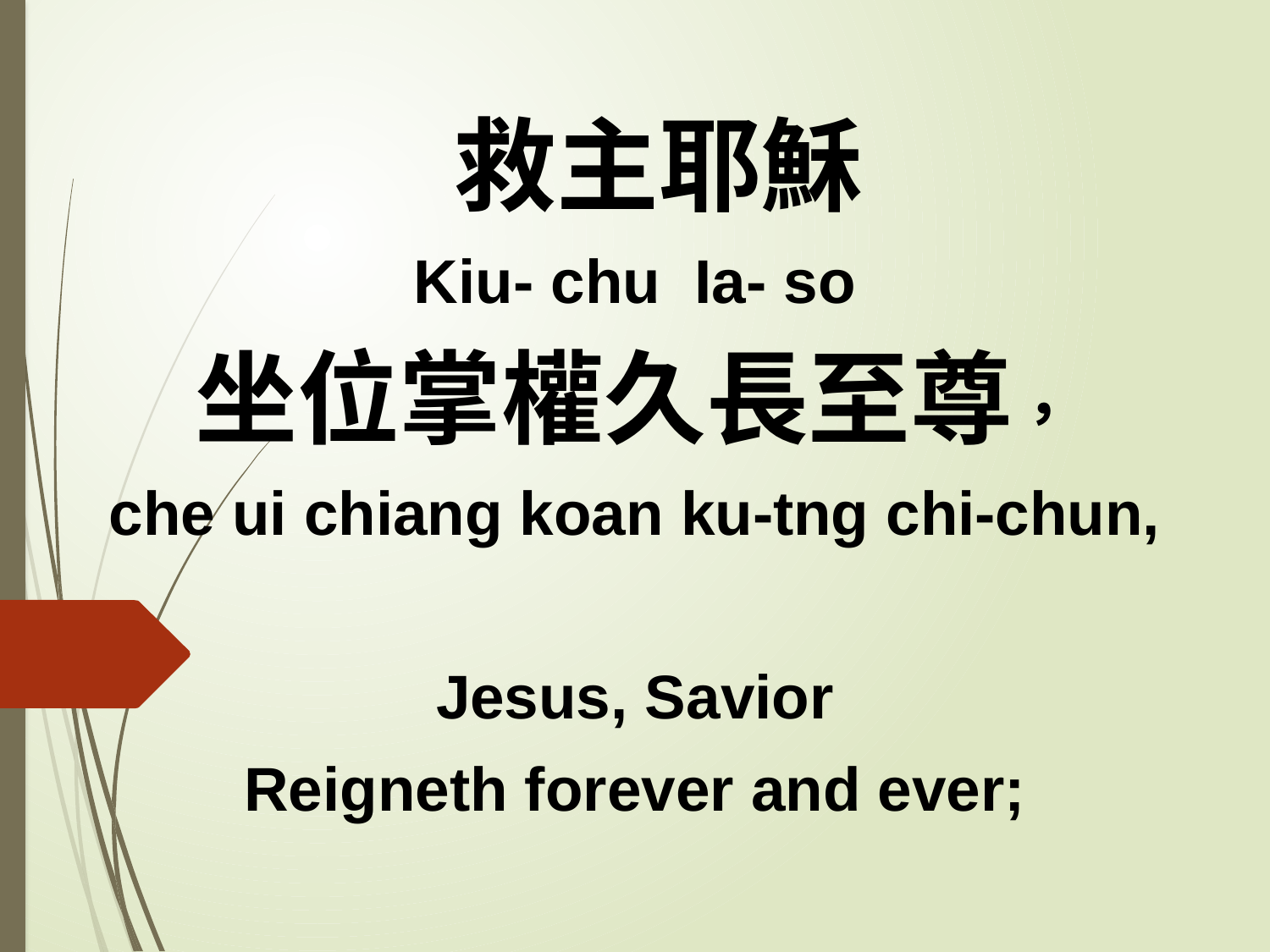

救主耶穌
Kiu- chu  Ia- so
坐位掌權久長至尊，
che ui chiang koan ku-tng chi-chun,

Jesus, Savior
Reigneth forever and ever;